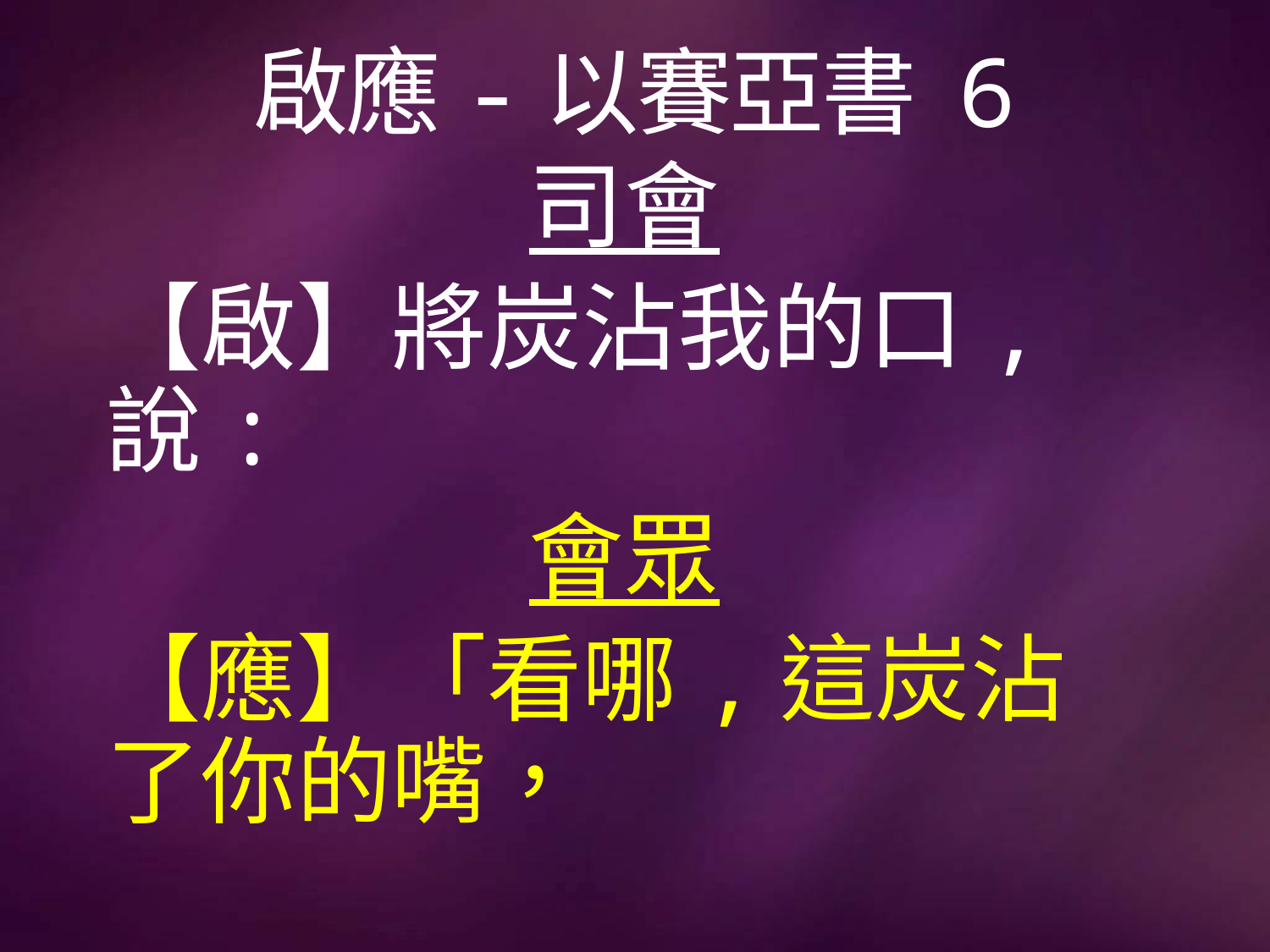

# 啟應-以賽亞書 6
司會
【啟】將炭沾我的口,說:

會眾
【應】「看哪,這炭沾了你的嘴，